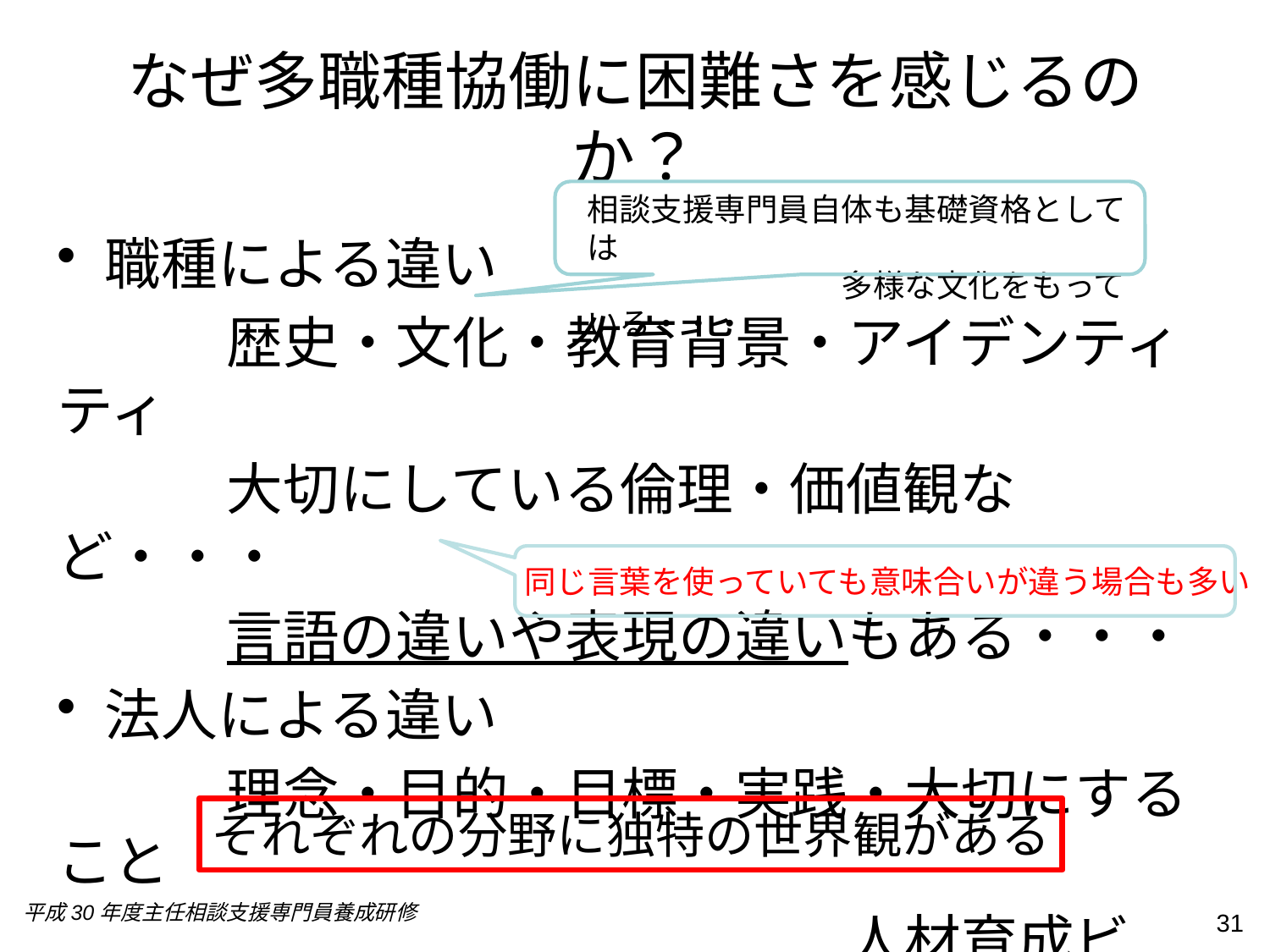

# なぜ多職種協働に困難さを感じるのか？

相談支援専門員自体も基礎資格としては
　　　　　　　　多様な文化をもっている・・・
職種による違い
　　　歴史・文化・教育背景・アイデンティティ
　　　大切にしている倫理・価値観など・・・
　　　言語の違いや表現の違いもある・・・
法人による違い
　　　理念・目的・目標・実践・大切にすること
　　　　　　　　　　　　　　人材育成ビジョンなど・・・

同じ言葉を使っていても意味合いが違う場合も多い
それぞれの分野に独特の世界観がある
平成30年度主任相談支援専門員養成研修
31